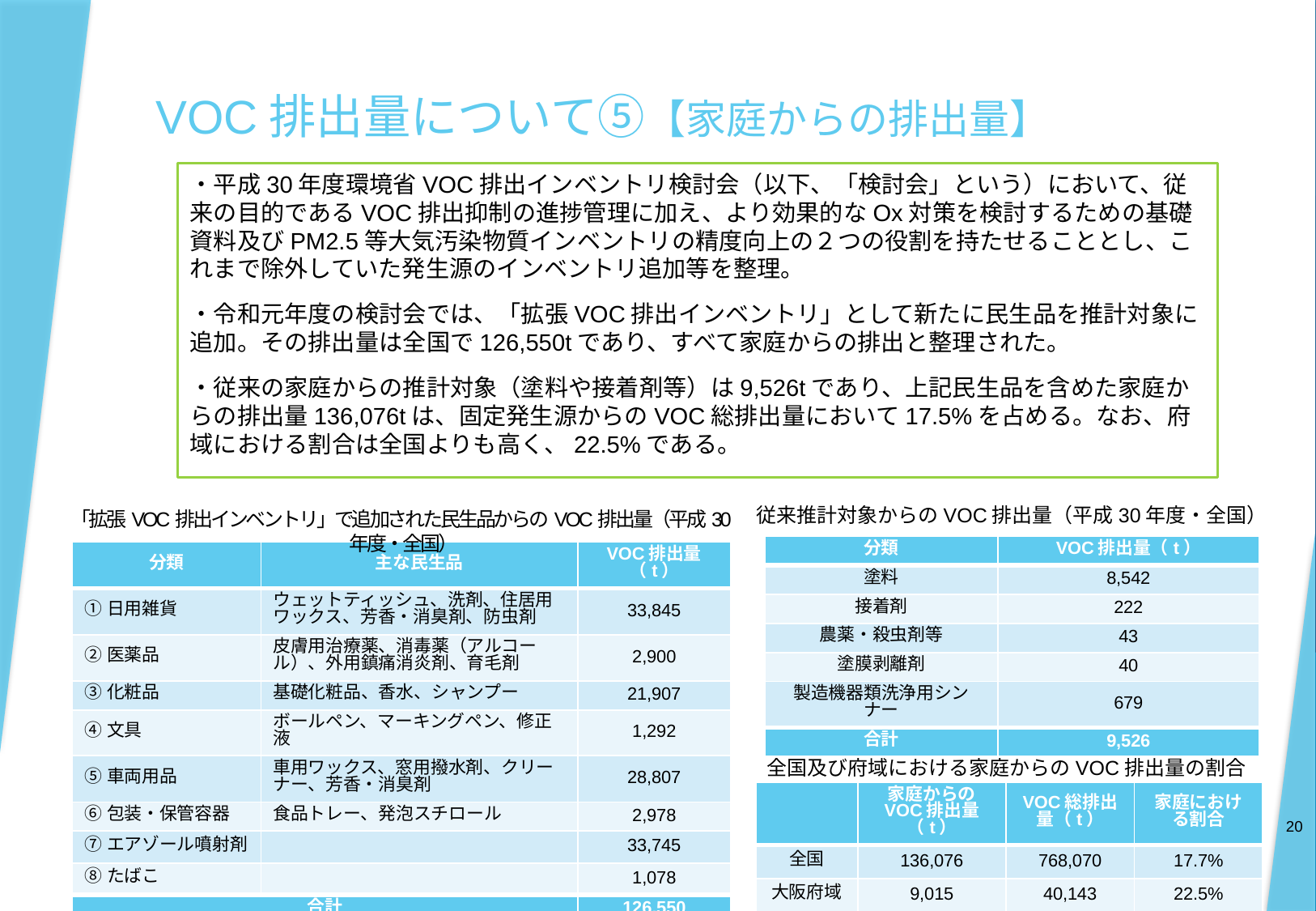

# VOC排出量について⑤【家庭からの排出量】
・平成30年度環境省VOC排出インベントリ検討会（以下、「検討会」という）において、従来の目的であるVOC排出抑制の進捗管理に加え、より効果的なOx対策を検討するための基礎資料及びPM2.5等大気汚染物質インベントリの精度向上の２つの役割を持たせることとし、これまで除外していた発生源のインベントリ追加等を整理。
・令和元年度の検討会では、「拡張VOC排出インベントリ」として新たに民生品を推計対象に追加。その排出量は全国で126,550tであり、すべて家庭からの排出と整理された。
・従来の家庭からの推計対象（塗料や接着剤等）は9,526tであり、上記民生品を含めた家庭からの排出量136,076tは、固定発生源からのVOC総排出量において17.5%を占める。なお、府域における割合は全国よりも高く、22.5%である。

従来推計対象からのVOC排出量（平成30年度・全国）
「拡張VOC排出インベントリ」で追加された民生品からのVOC排出量（平成30年度・全国）

| 分類 | VOC排出量（t） |
| --- | --- |
| 塗料 | 8,542 |
| 接着剤 | 222 |
| 農薬・殺虫剤等 | 43 |
| 塗膜剥離剤 | 40 |
| 製造機器類洗浄用シンナー | 679 |
| 合計 | 9,526 |
| 分類 | 主な民生品 | VOC排出量（t） |
| --- | --- | --- |
| ①日用雑貨 | ウェットティッシュ、洗剤、住居用ワックス、芳香・消臭剤、防虫剤 | 33,845 |
| ②医薬品 | 皮膚用治療薬、消毒薬（アルコール）、外用鎮痛消炎剤、育毛剤 | 2,900 |
| ③化粧品 | 基礎化粧品、香水、シャンプー | 21,907 |
| ④文具 | ボールペン、マーキングペン、修正液 | 1,292 |
| ⑤車両用品 | 車用ワックス、窓用撥水剤、クリーナー、芳香・消臭剤 | 28,807 |
| ⑥包装・保管容器 | 食品トレー、発泡スチロール | 2,978 |
| ⑦エアゾール噴射剤 |  | 33,745 |
| ⑧たばこ |  | 1,078 |
| 合計 |  | 126,550 |
全国及び府域における家庭からのVOC排出量の割合
|  | 家庭からの VOC排出量（t） | VOC総排出量（t） | 家庭における割合 |
| --- | --- | --- | --- |
| 全国 | 136,076 | 768,070 | 17.7% |
| 大阪府域 | 9,015 | 40,143 | 22.5% |

20